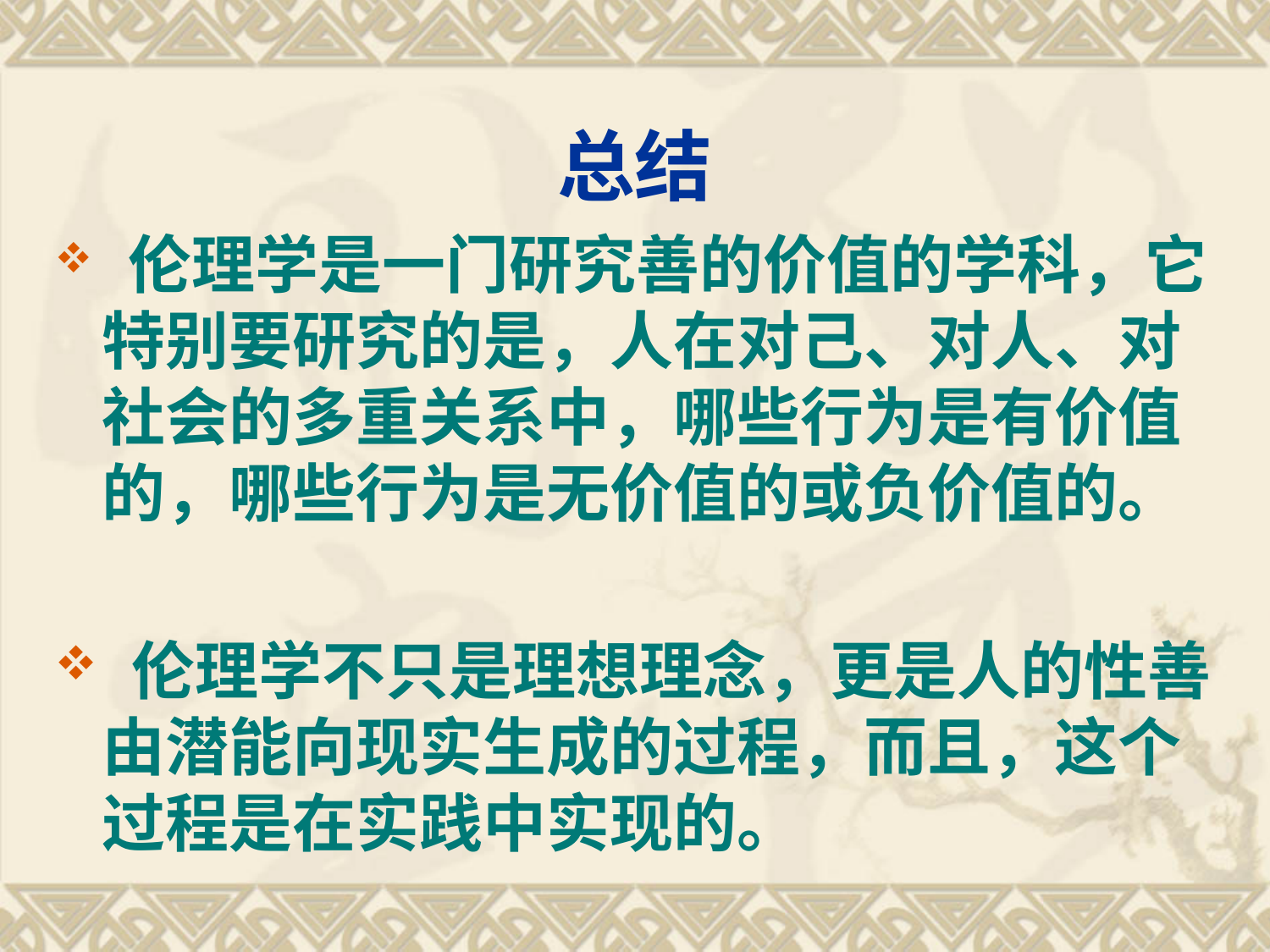

# 总结
 伦理学是一门研究善的价值的学科，它特别要研究的是，人在对己、对人、对社会的多重关系中，哪些行为是有价值的，哪些行为是无价值的或负价值的。

 伦理学不只是理想理念，更是人的性善由潜能向现实生成的过程，而且，这个过程是在实践中实现的。